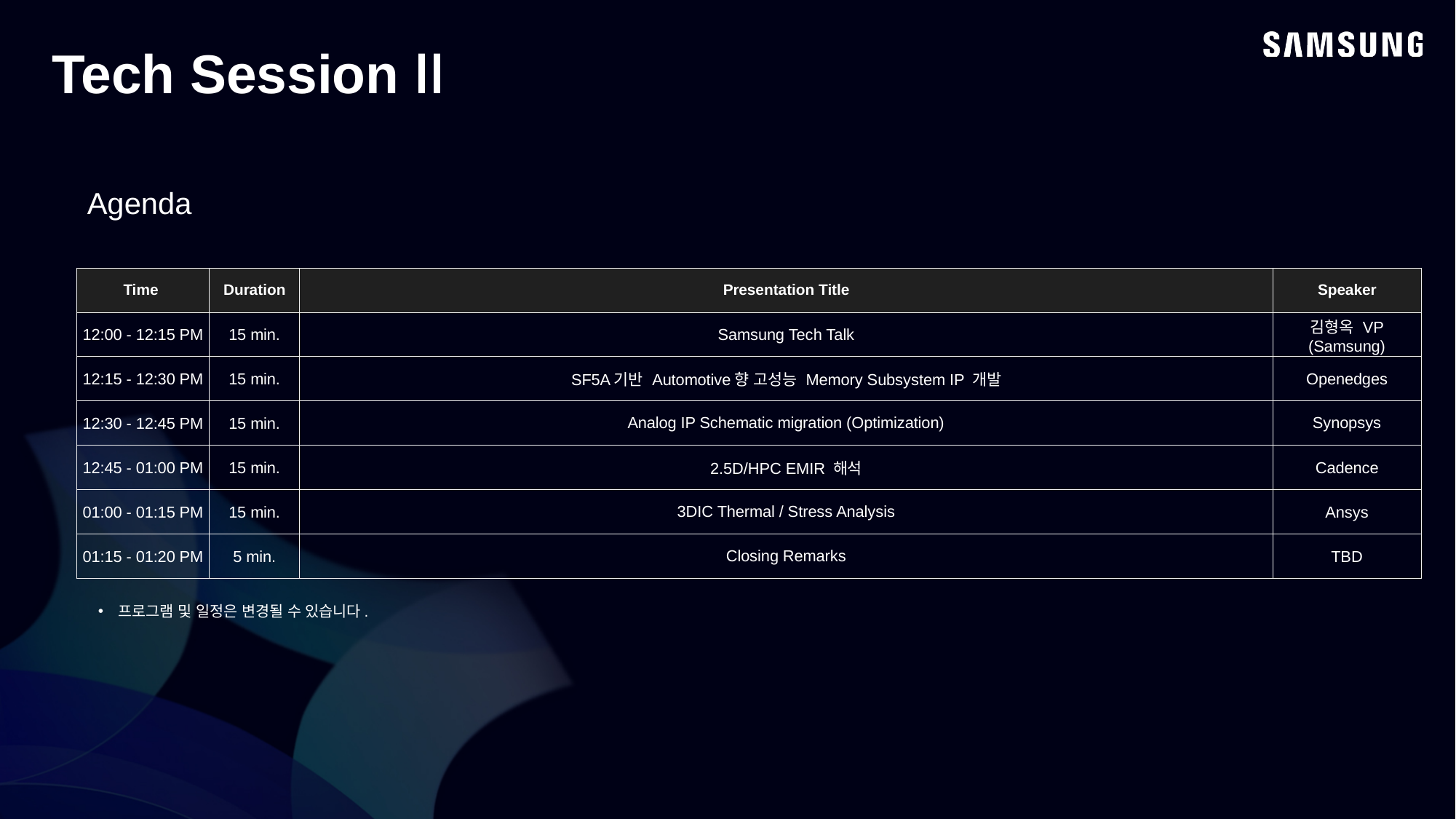

Tech Session ǀǀ
Agenda
| Time | Duration | Presentation Title | Speaker |
| --- | --- | --- | --- |
| 12:00 - 12:15 PM | 15 min. | Samsung Tech Talk | 김형옥 VP (Samsung) |
| 12:15 - 12:30 PM | 15 min. | SF5A기반 Automotive향 고성능 Memory Subsystem IP 개발 | Openedges |
| 12:30 - 12:45 PM | 15 min. | Analog IP Schematic migration (Optimization) | Synopsys |
| 12:45 - 01:00 PM | 15 min. | 2.5D/HPC EMIR 해석 | Cadence |
| 01:00 - 01:15 PM | 15 min. | 3DIC Thermal / Stress Analysis | Ansys |
| 01:15 - 01:20 PM | 5 min. | Closing Remarks | TBD |
프로그램 및 일정은 변경될 수 있습니다.